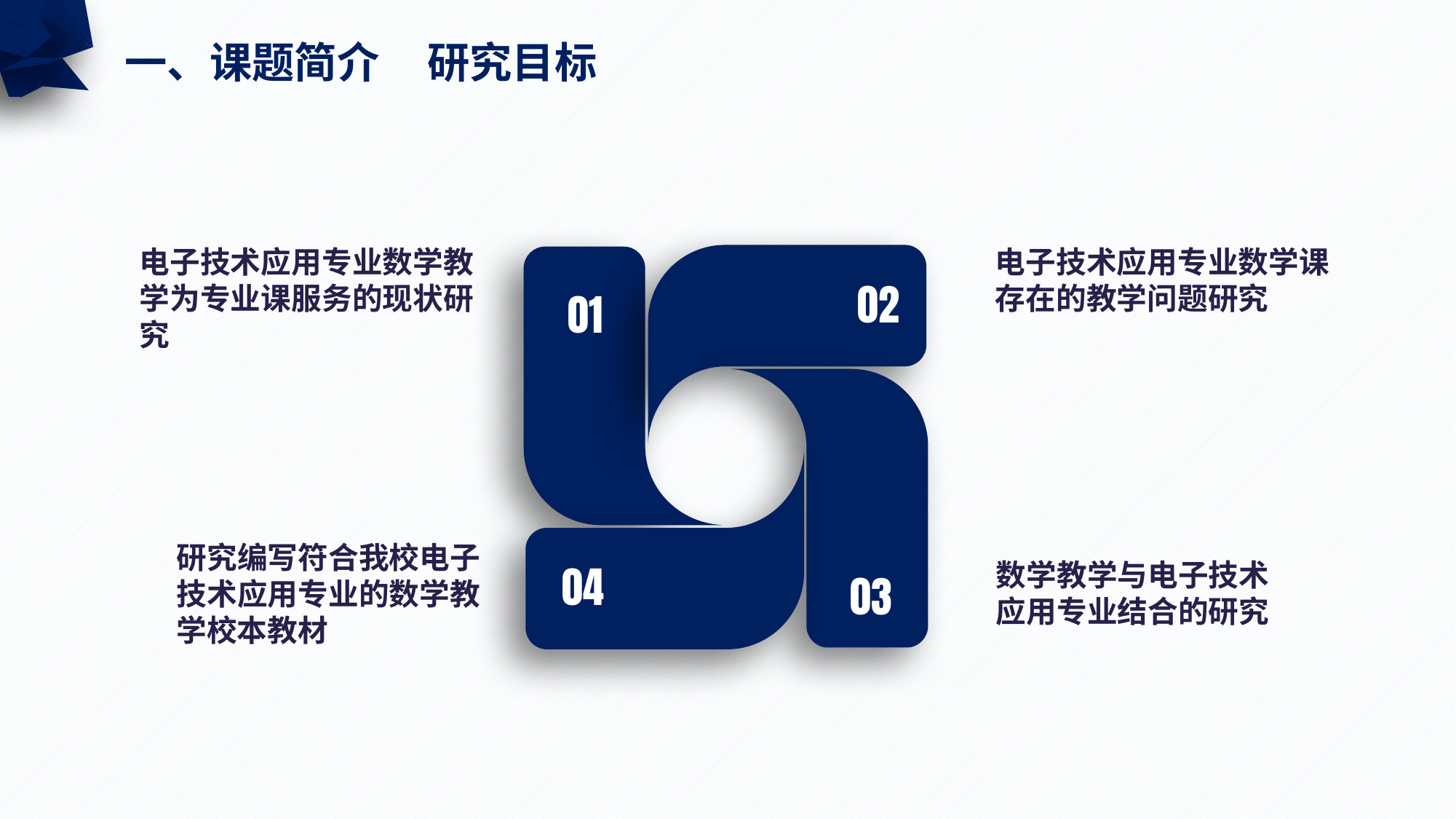

一、课题简介     研究目标
电子技术应用专业数学教学为专业课服务的现状研究
电子技术应用专业数学课
存在的教学问题研究

02

01

03

04
研究编写符合我校电子
技术应用专业的数学教
学校本教材
数学教学与电子技术
应用专业结合的研究